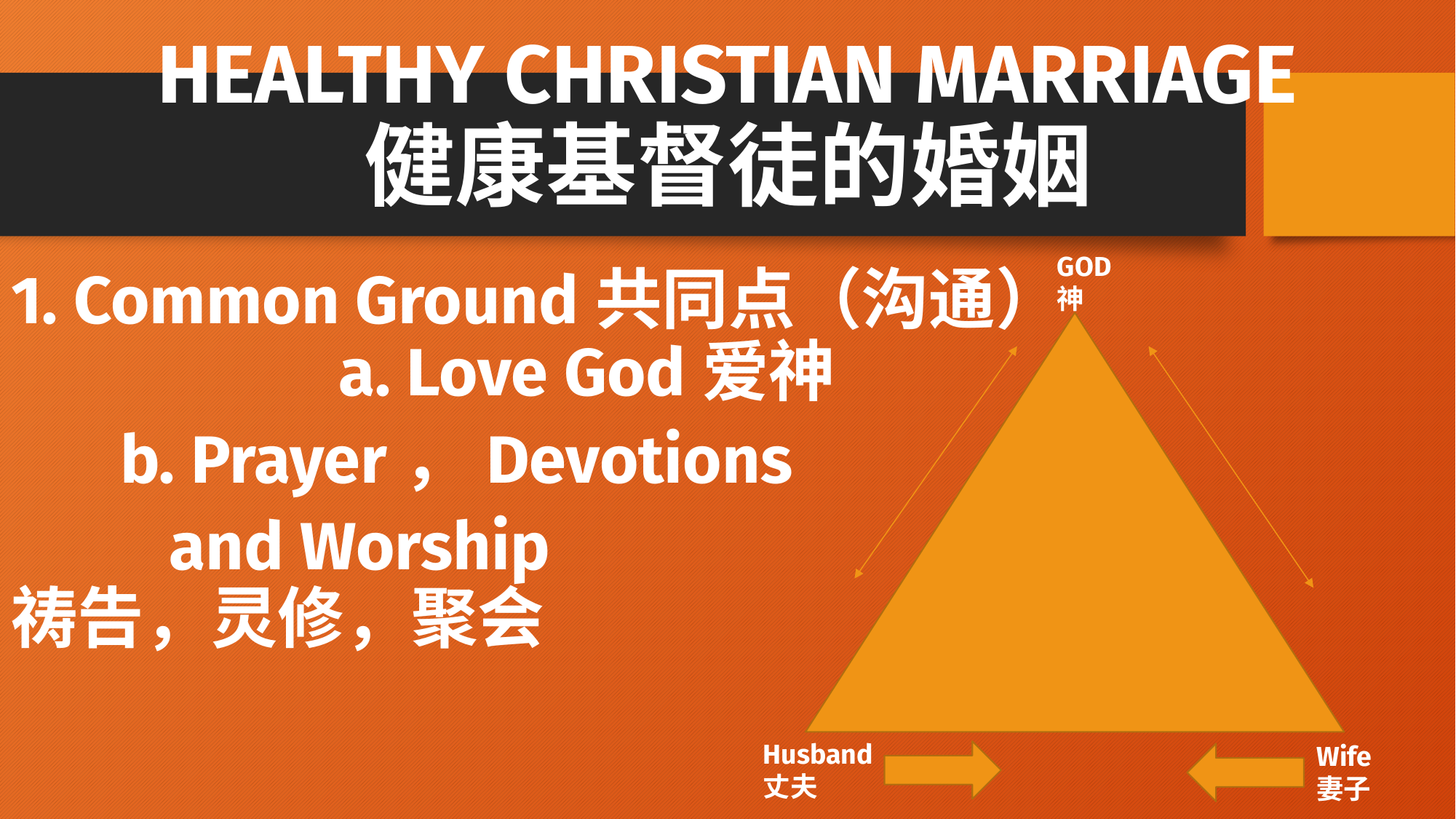

# HEALTHY CHRISTIAN MARRIAGE 健康基督徒的婚姻
GOD
神
1. Common Ground共同点（沟通）                                         	a. Love God爱神
	b. Prayer，Devotions
          and Worship                                	    	  	    祷告，灵修，聚会

Husband
丈夫
Wife
妻子